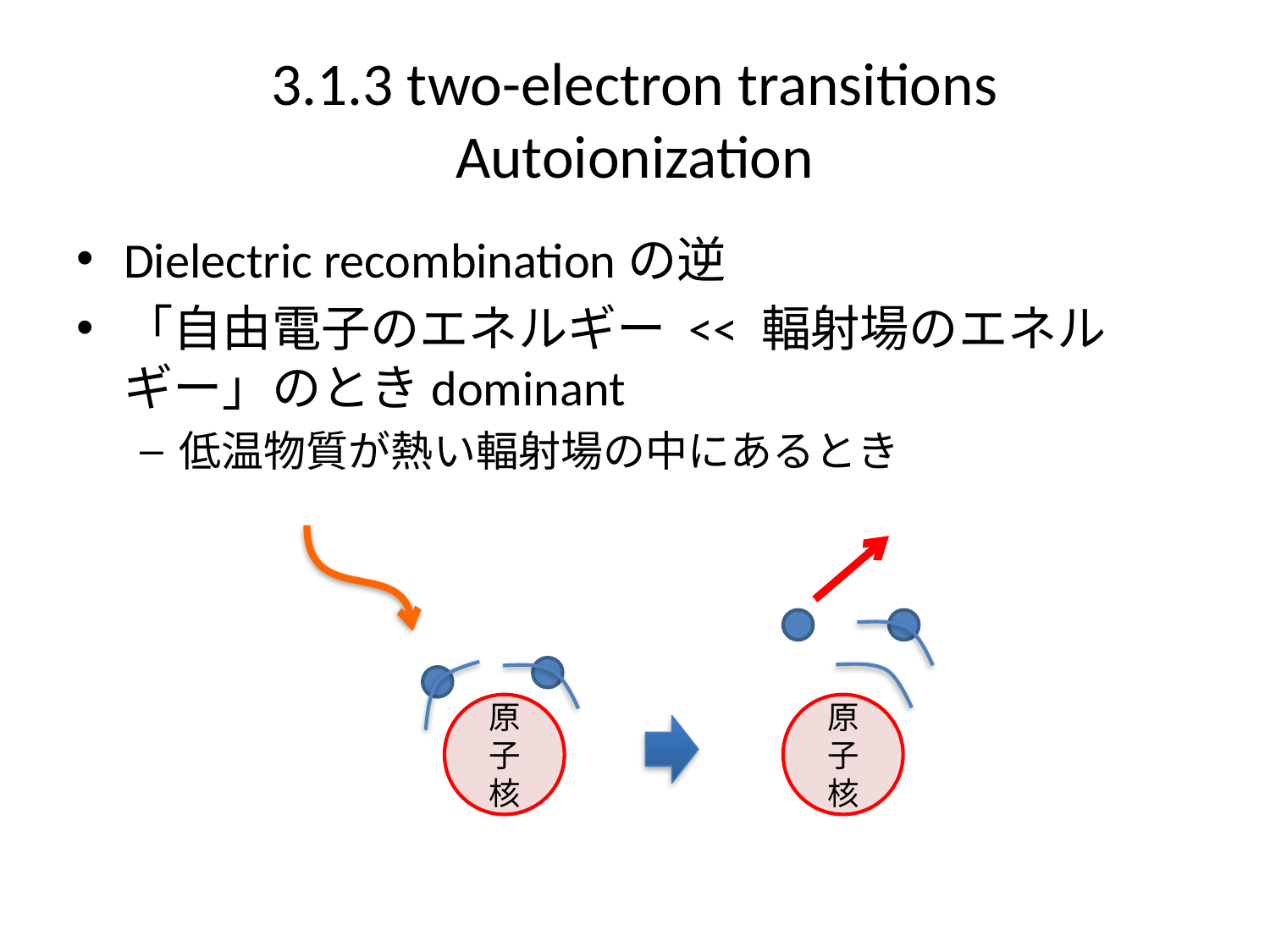

# 3.1.3 two-electron transitions Autoionization
Dielectric recombinationの逆
「自由電子のエネルギー << 輻射場のエネルギー」のときdominant
低温物質が熱い輻射場の中にあるとき

原子核
原子核